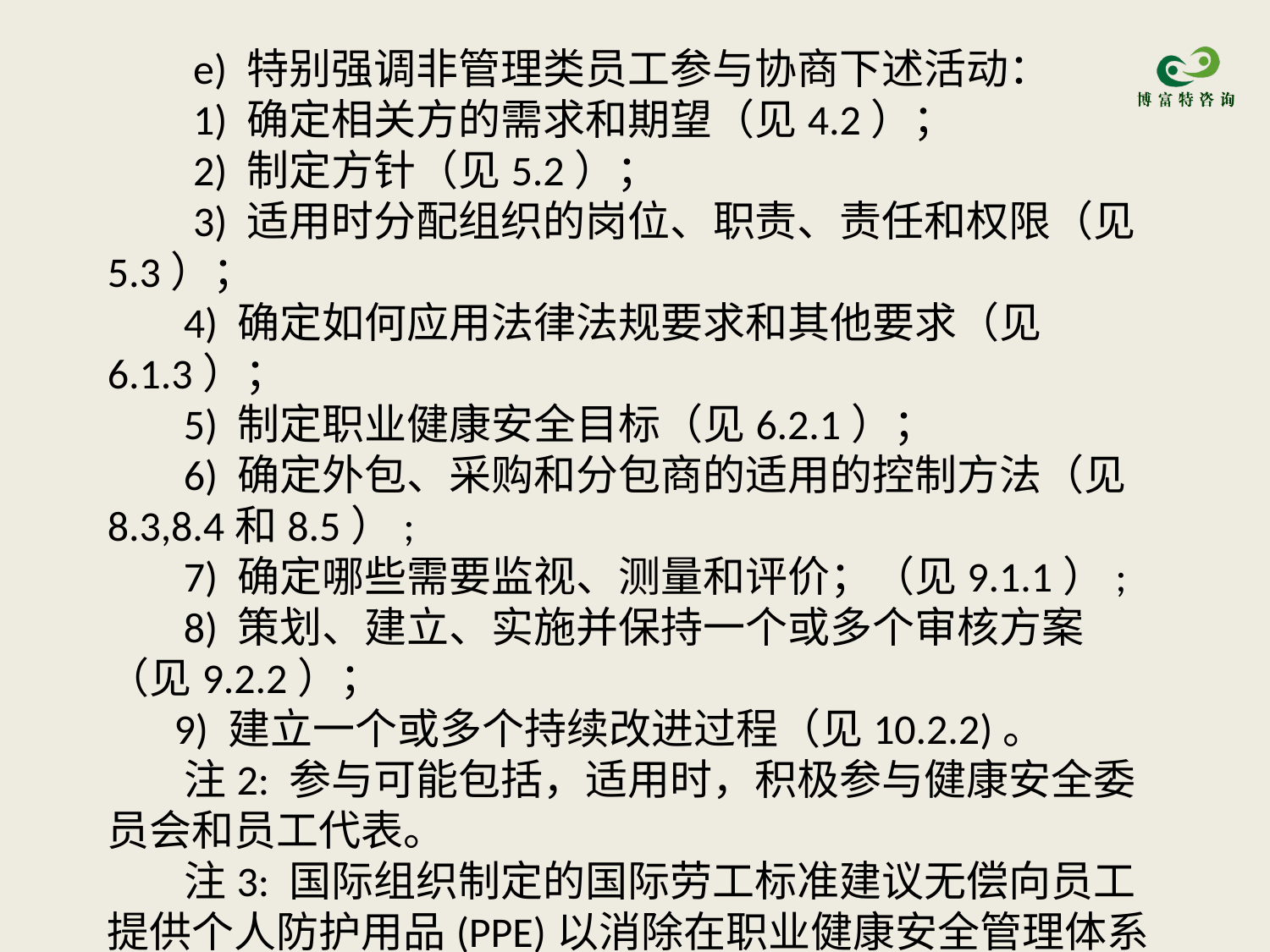

e) 特别强调非管理类员工参与协商下述活动：
         1) 确定相关方的需求和期望（见4.2）；
         2) 制定方针（见5.2）；
         3) 适用时分配组织的岗位、职责、责任和权限（见5.3）；
        4) 确定如何应用法律法规要求和其他要求（见6.1.3）；
        5) 制定职业健康安全目标（见6.2.1）；
        6) 确定外包、采购和分包商的适用的控制方法（见8.3,8.4和8.5）;
        7) 确定哪些需要监视、测量和评价；（见9.1.1）;
        8) 策划、建立、实施并保持一个或多个审核方案（见9.2.2）；
       9) 建立一个或多个持续改进过程（见10.2.2)。
       注2: 参与可能包括，适用时，积极参与健康安全委员会和员工代表。
       注3: 国际组织制定的国际劳工标准建议无偿向员工提供个人防护用品(PPE)以消除在职业健康安全管理体系中妨碍员工参与的一个重要障碍。